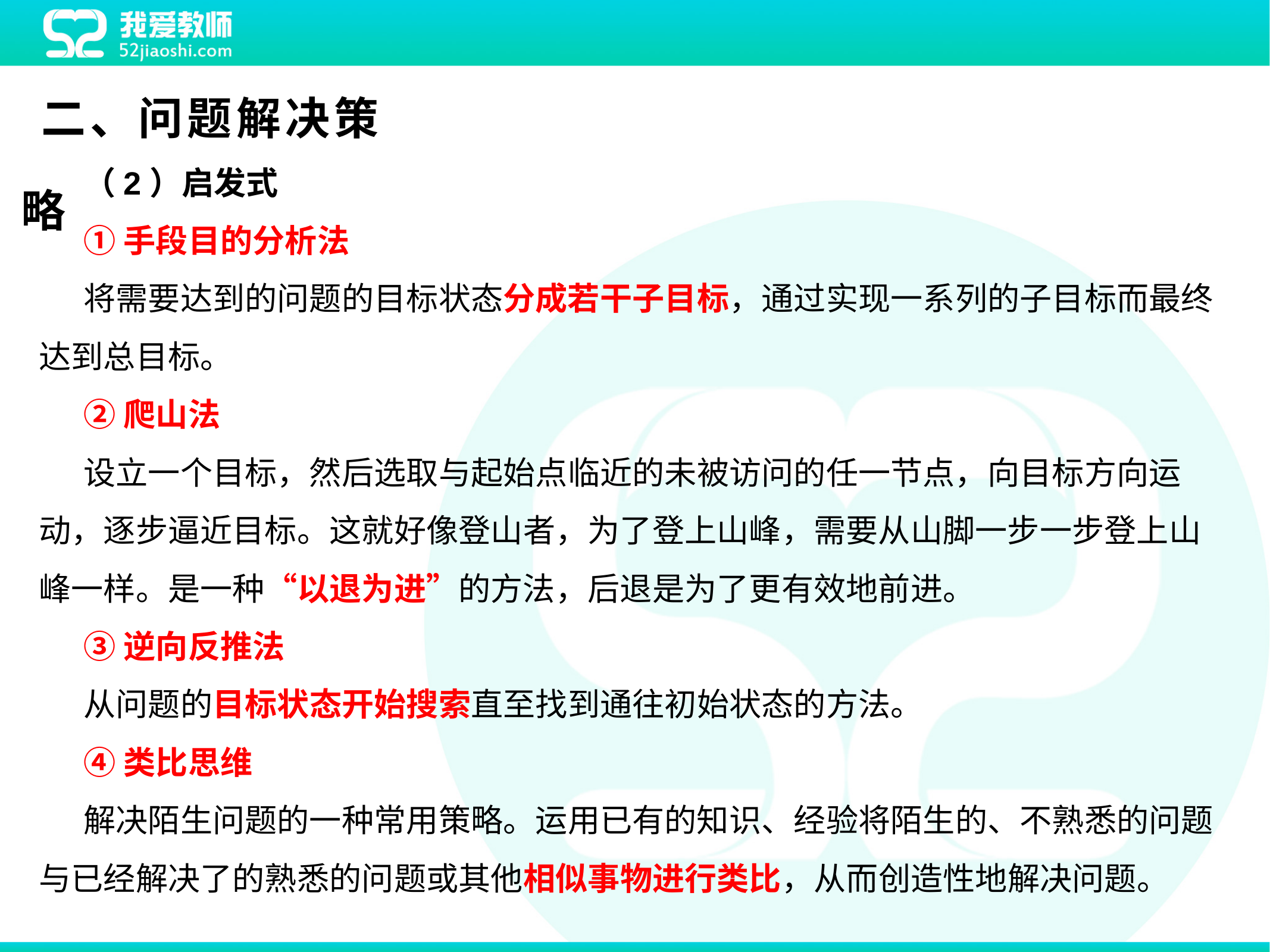

二、问题解决策略
（2）启发式
①手段目的分析法
将需要达到的问题的目标状态分成若干子目标，通过实现一系列的子目标而最终达到总目标。
②爬山法
设立一个目标，然后选取与起始点临近的未被访问的任一节点，向目标方向运动，逐步逼近目标。这就好像登山者，为了登上山峰，需要从山脚一步一步登上山峰一样。是一种“以退为进”的方法，后退是为了更有效地前进。
③逆向反推法
从问题的目标状态开始搜索直至找到通往初始状态的方法。
④类比思维
解决陌生问题的一种常用策略。运用已有的知识、经验将陌生的、不熟悉的问题与已经解决了的熟悉的问题或其他相似事物进行类比，从而创造性地解决问题。